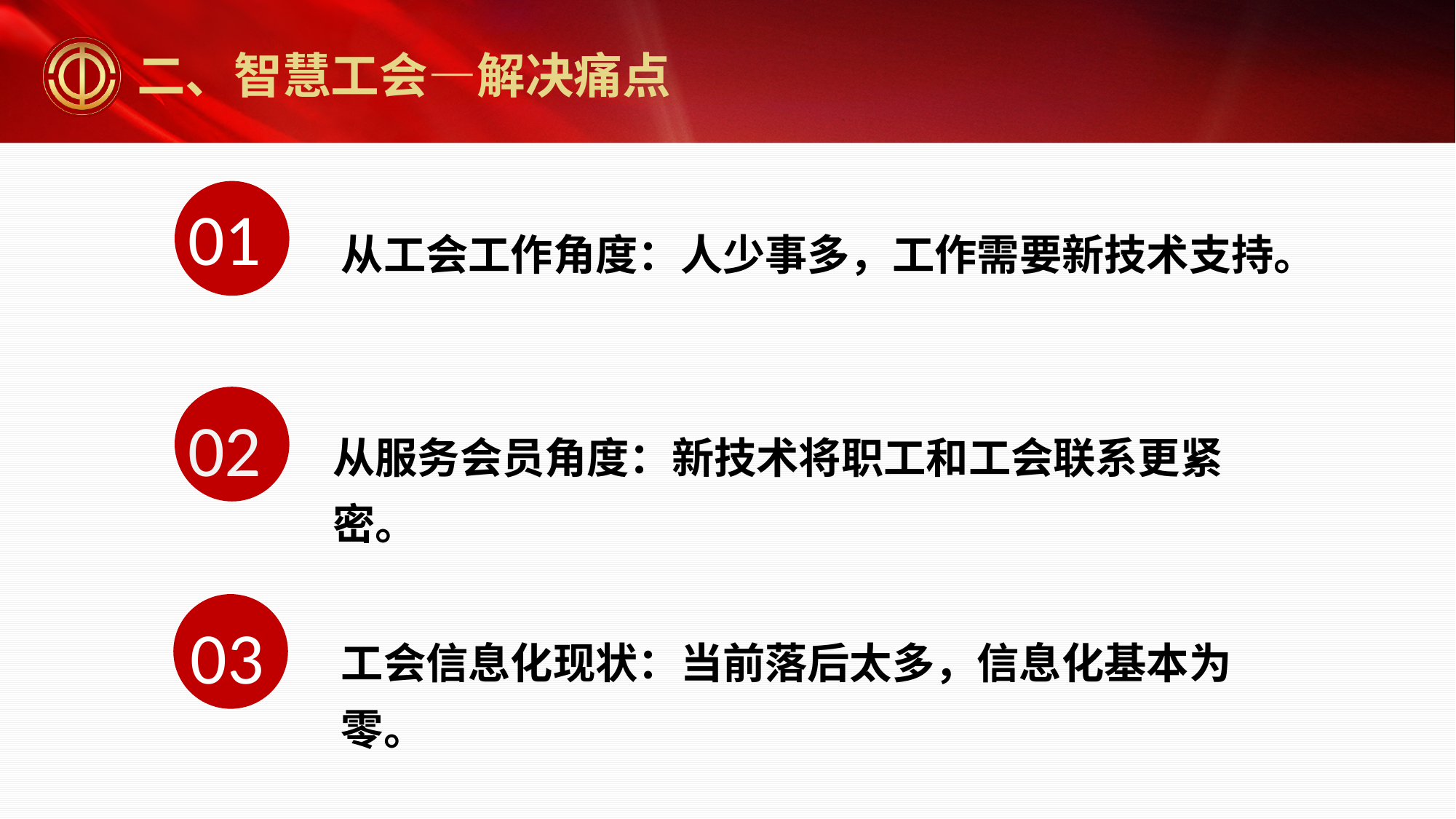

二、智慧工会—解决痛点

01
从工会工作角度：人少事多，工作需要新技术支持。

02
从服务会员角度：新技术将职工和工会联系更紧密。

03
工会信息化现状：当前落后太多，信息化基本为零。